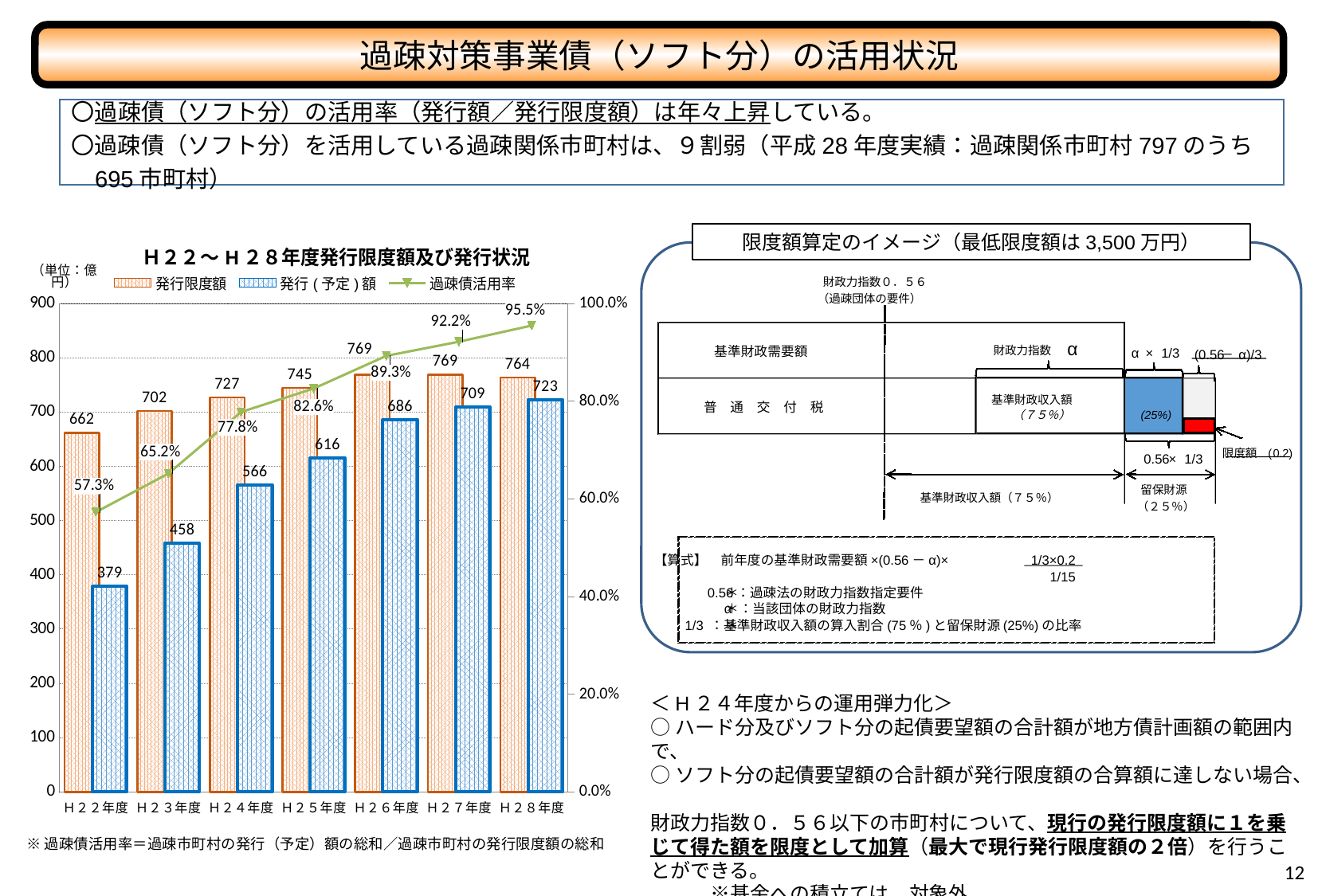

過疎対策事業債（ソフト分）の活用状況
〇過疎債（ソフト分）の活用率（発行額／発行限度額）は年々上昇している。
〇過疎債（ソフト分）を活用している過疎関係市町村は、９割弱（平成28年度実績：過疎関係市町村797のうち695市町村）

### Chart: Ｈ２２～H２８年度発行限度額及び発行状況

| Category | 発行限度額 | 発行(予定)額 | 過疎債活用率 |
|---|---|---|---|
| Ｈ２２年度 | 662.0 | 379.0 | 0.573 |
| Ｈ２３年度 | 702.0 | 458.0 | 0.652 |
| Ｈ２４年度 | 727.0 | 566.0 | 0.778 |
| Ｈ２５年度 | 745.0 | 616.0 | 0.826 |
| Ｈ２６年度 | 769.0 | 686.0 | 0.893 |
| Ｈ２７年度 | 769.0 | 709.0 | 0.922 |
| Ｈ２８年度 | 764.0 | 723.0 | 0.955 |
限度額算定のイメージ（最低限度額は3,500万円）

財政力指数０．５６
（過疎団体の要件）

　　　　　　　　基準財政需要額
α
×
1/3

基準財政収入額

　　　　　　　　普　通　交　付　税
（７５％）
(25%)

限度額
(
0.2)
0.56
×
1/3

【算式】　前年度の基準財政需要額×(0.56－α)×
1/3×0.2

　　 1/15

＊
0.56：過疎法の財政力指数指定要件

＊
  α ：当該団体の財政力指数

＊
1/3 ：基準財政収入額の算入割合(75％)と留保財源(25%)の比率

α
財政力指数
(0.56
－
α)/3

留保財源
基準財政収入額（７５％）
（２５％）
中間的整理資料より

＜H２４年度からの運用弾力化＞
○ハード分及びソフト分の起債要望額の合計額が地方債計画額の範囲内で、
○ソフト分の起債要望額の合計額が発行限度額の合算額に達しない場合、

財政力指数０．５６以下の市町村について、現行の発行限度額に１を乗じて得た額を限度として加算（最大で現行発行限度額の２倍）を行うことができる。
　　　※基金への積立ては、対象外。
※過疎債活用率＝過疎市町村の発行（予定）額の総和／過疎市町村の発行限度額の総和
12